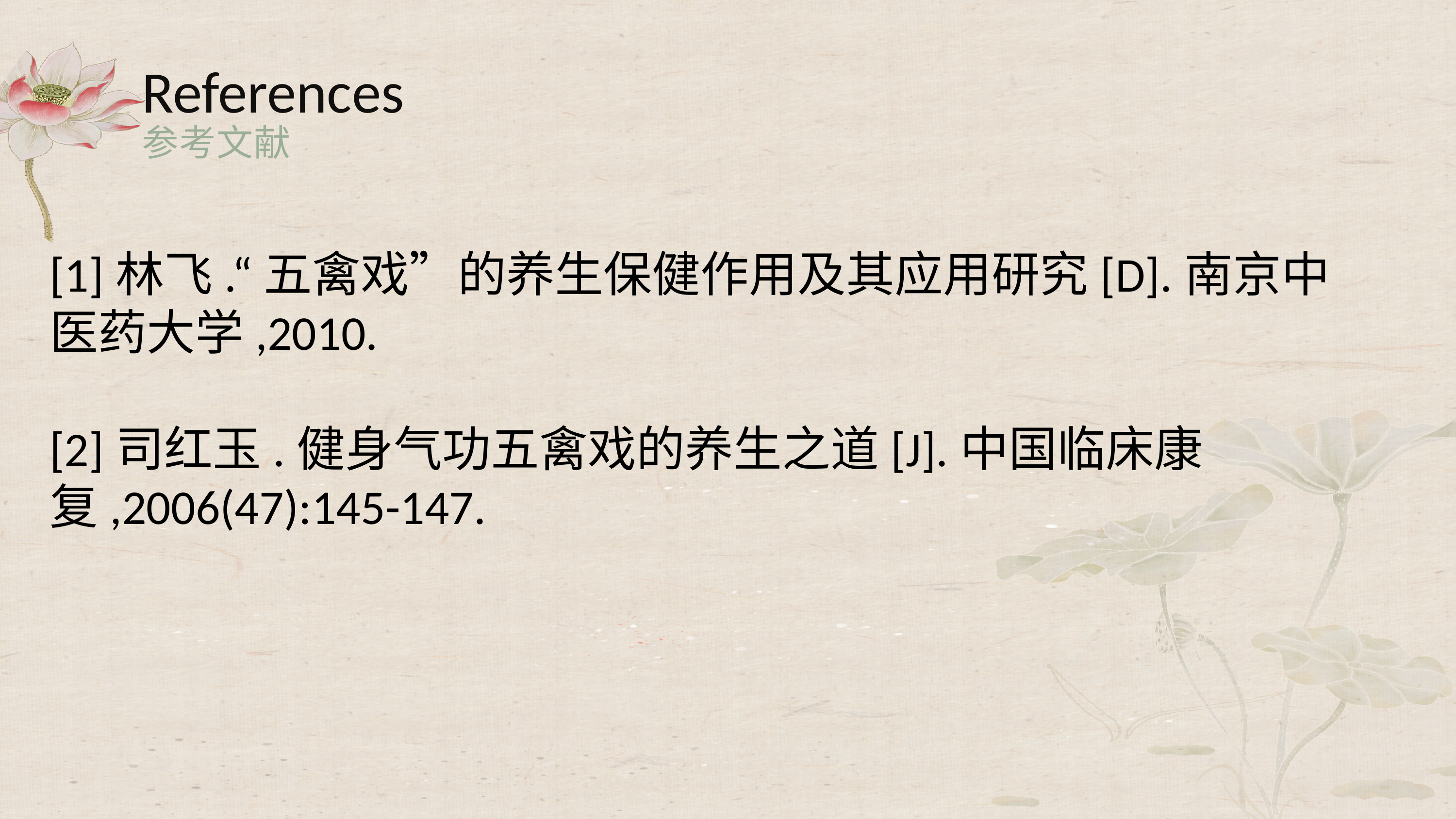

References
参考文献
[1]林飞.“五禽戏”的养生保健作用及其应用研究[D].南京中医药大学,2010.

[2]司红玉.健身气功五禽戏的养生之道[J].中国临床康复,2006(47):145-147.